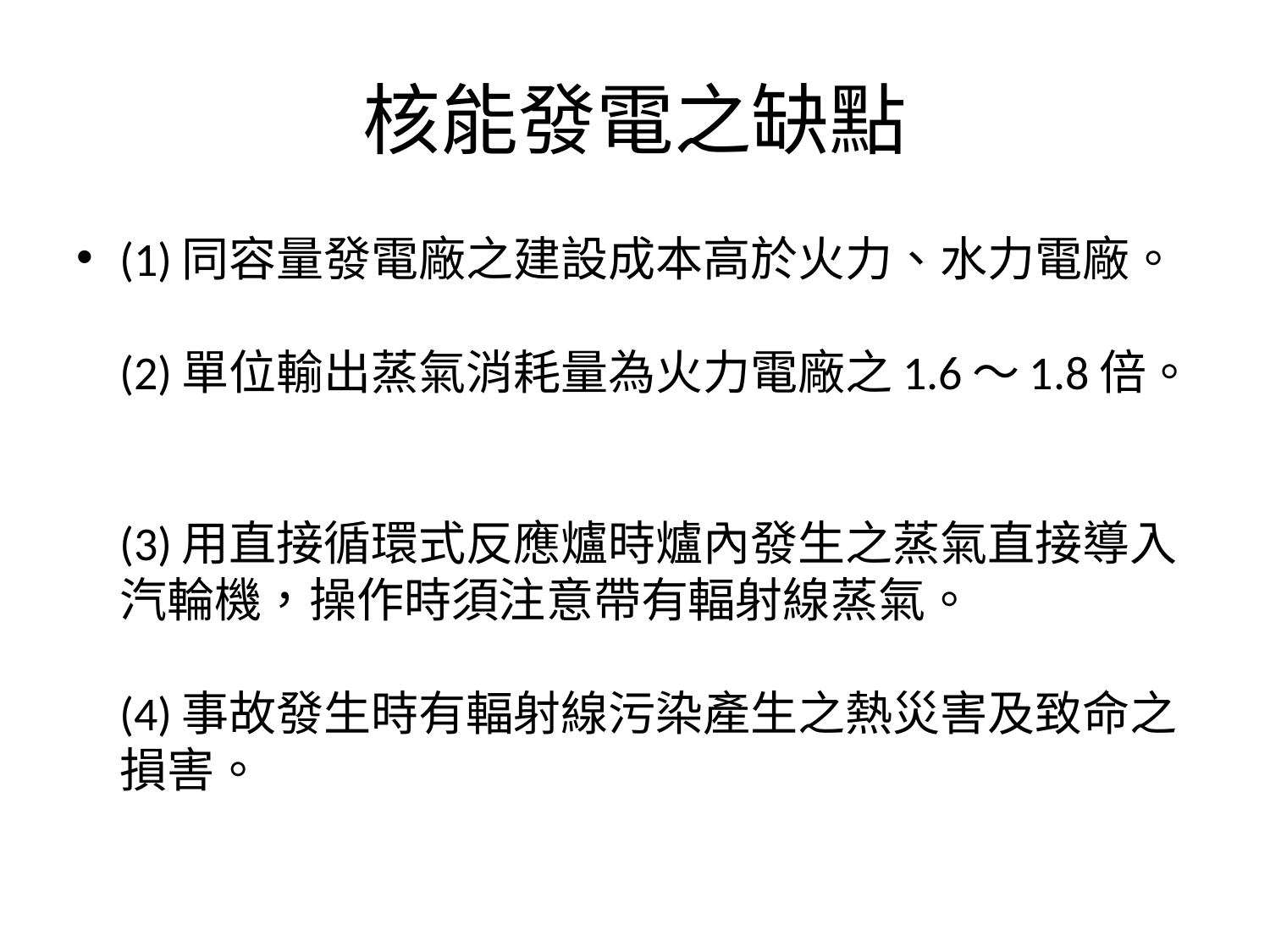

# 核能發電之缺點
(1)同容量發電廠之建設成本高於火力、水力電廠。
(2)單位輸出蒸氣消耗量為火力電廠之1.6～1.8倍。
(3)用直接循環式反應爐時爐內發生之蒸氣直接導入 汽輪機，操作時須注意帶有輻射線蒸氣。
(4)事故發生時有輻射線污染產生之熱災害及致命之 損害。